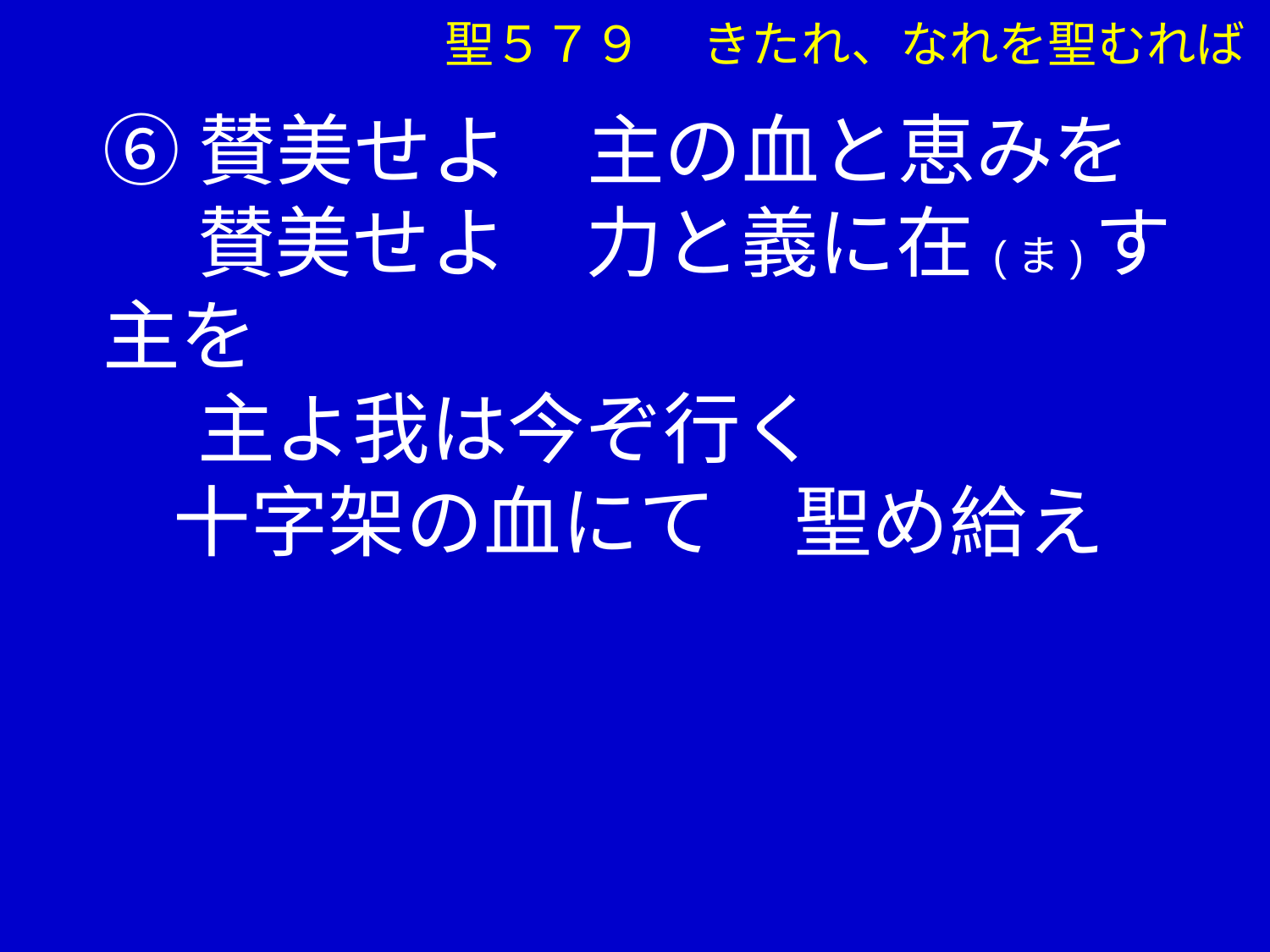

聖５７９　 きたれ、なれを聖むれば
⑥賛美せよ　主の血と恵みを
　 賛美せよ　力と義に在(ま)す主を
　 主よ我は今ぞ行く
   十字架の血にて　聖め給え